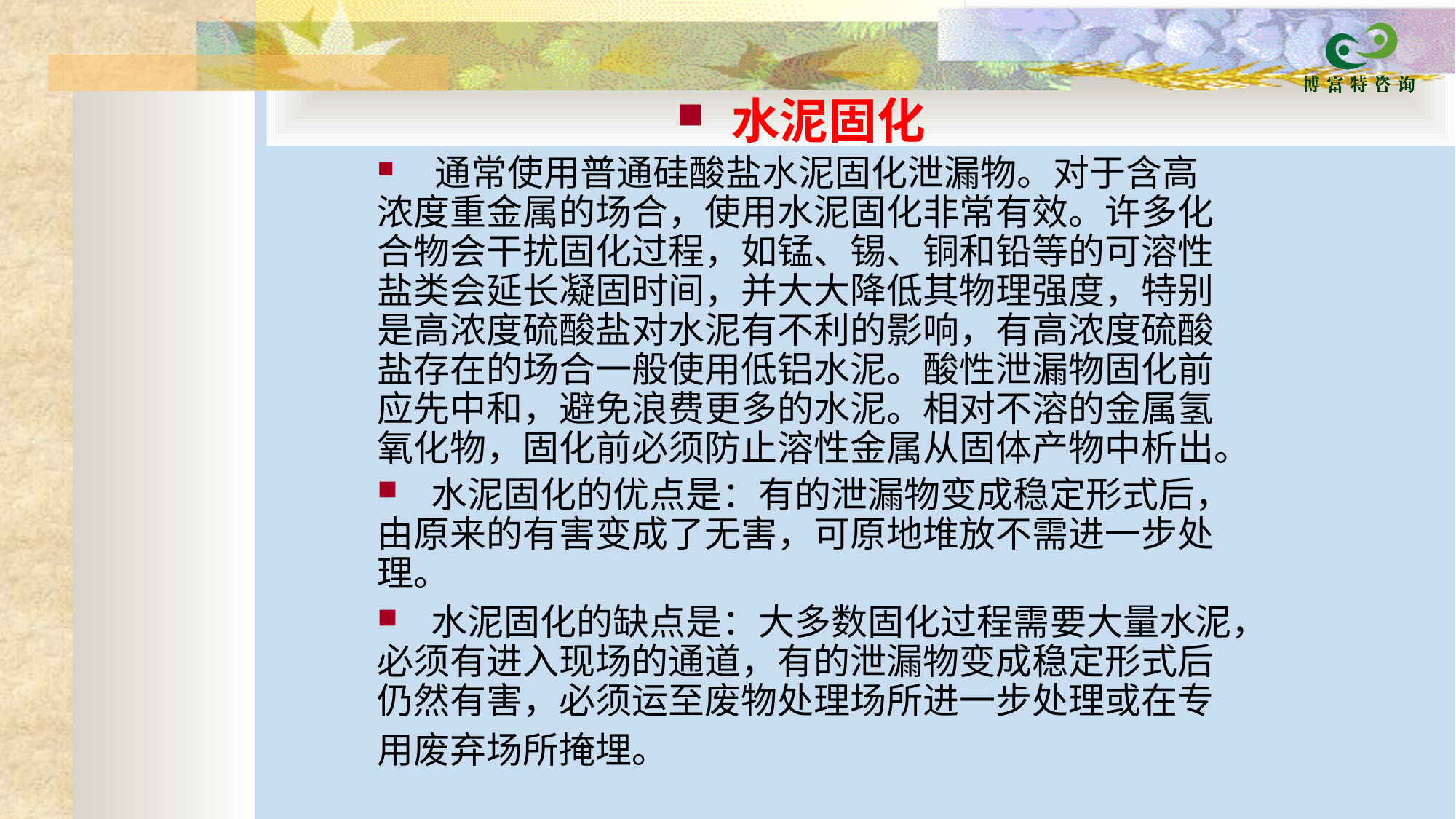

水泥固化
    通常使用普通硅酸盐水泥固化泄漏物。对于含高浓度重金属的场合，使用水泥固化非常有效。许多化合物会干扰固化过程，如锰、锡、铜和铅等的可溶性盐类会延长凝固时间，并大大降低其物理强度，特别是高浓度硫酸盐对水泥有不利的影响，有高浓度硫酸盐存在的场合一般使用低铝水泥。酸性泄漏物固化前应先中和，避免浪费更多的水泥。相对不溶的金属氢氧化物，固化前必须防止溶性金属从固体产物中析出。
   水泥固化的优点是：有的泄漏物变成稳定形式后，由原来的有害变成了无害，可原地堆放不需进一步处理。
   水泥固化的缺点是：大多数固化过程需要大量水泥，必须有进入现场的通道，有的泄漏物变成稳定形式后仍然有害，必须运至废物处理场所进一步处理或在专用废弃场所掩埋。